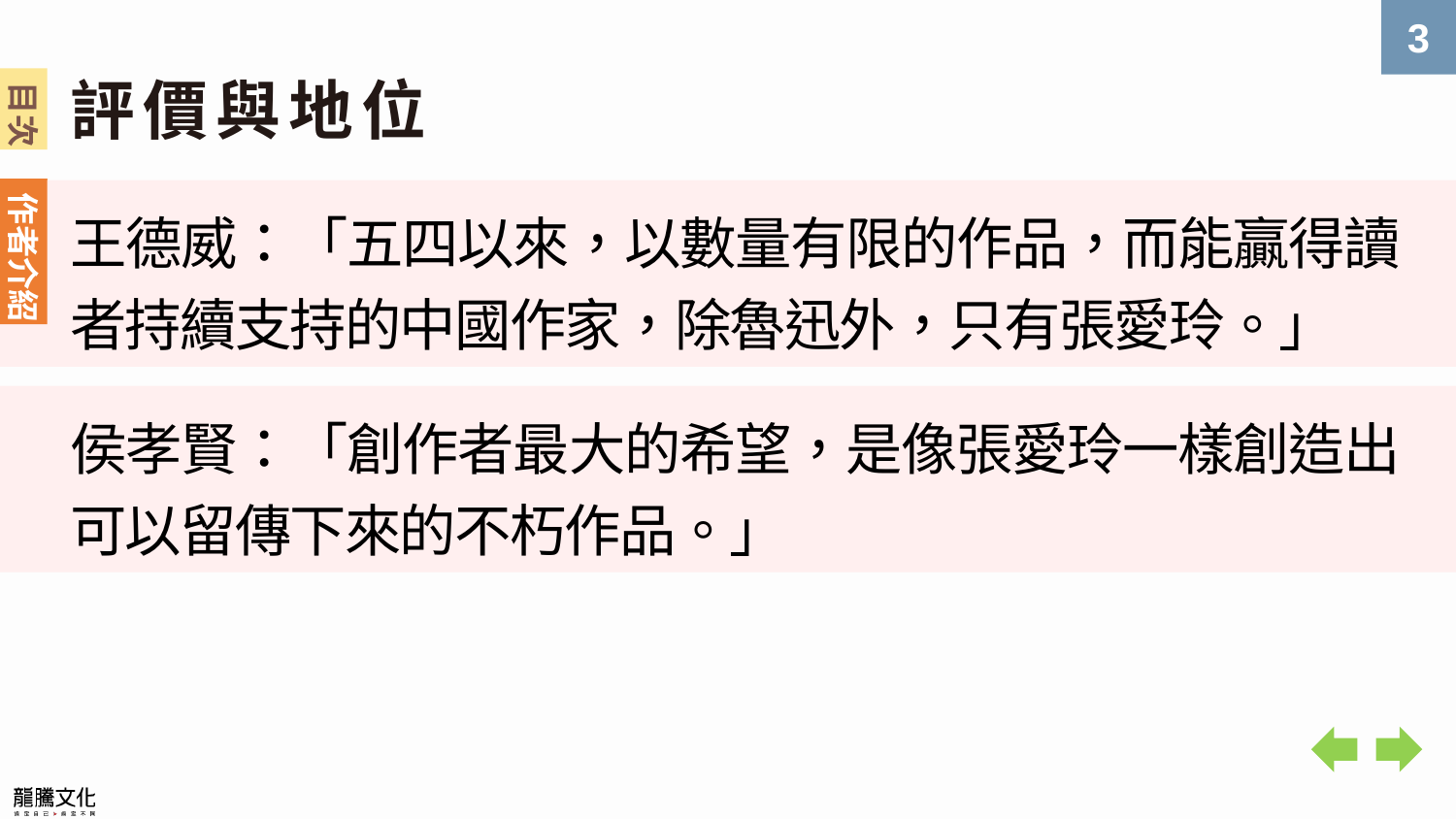

評價與地位
目次
作者介紹

王德威：「五四以來，以數量有限的作品，而能贏得讀者持續支持的中國作家，除魯迅外，只有張愛玲。」

侯孝賢：「創作者最大的希望，是像張愛玲一樣創造出可以留傳下來的不朽作品。」